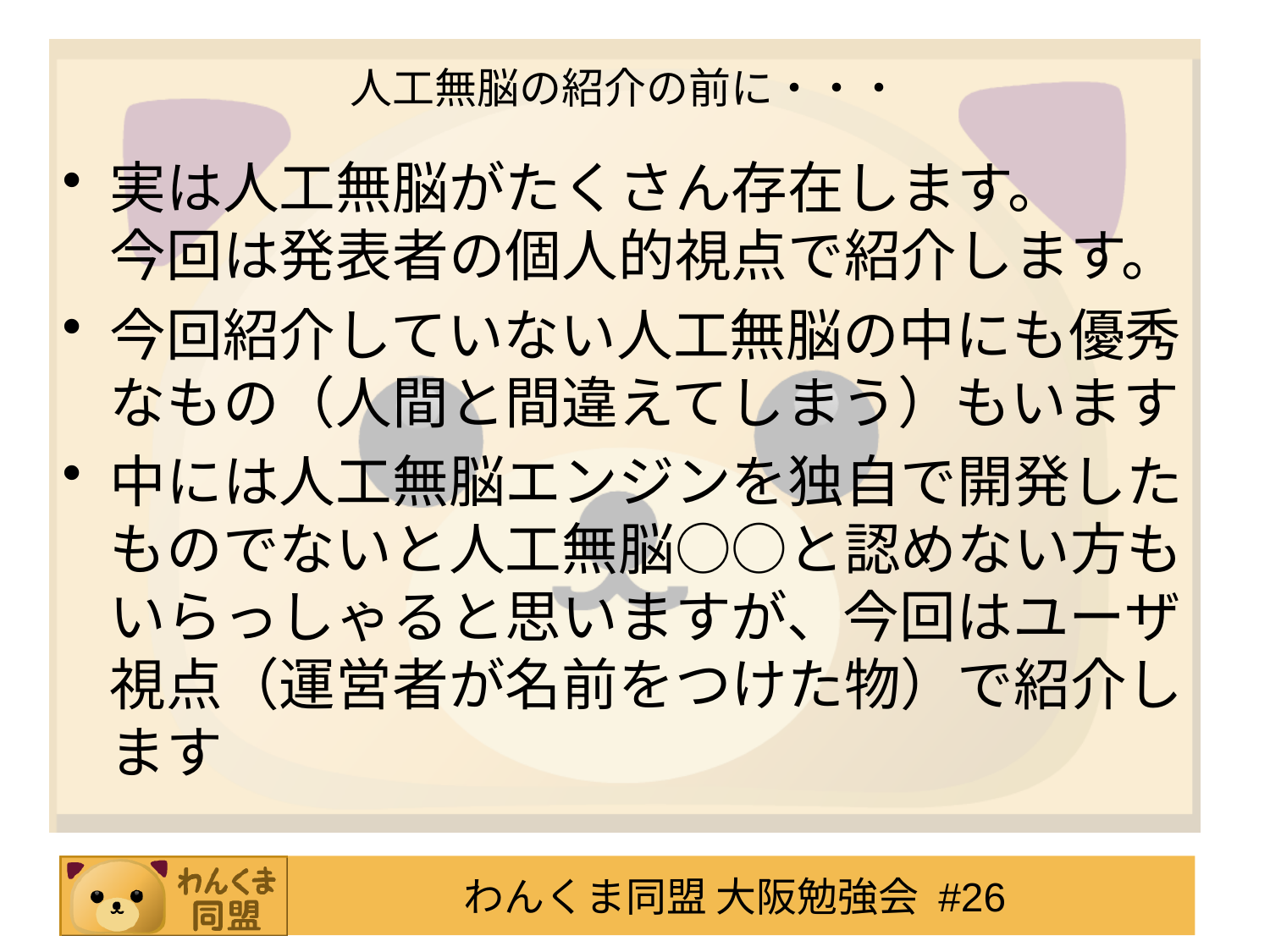

人工無脳の紹介の前に・・・
実は人工無脳がたくさん存在します。
今回は発表者の個人的視点で紹介します。
今回紹介していない人工無脳の中にも優秀なもの（人間と間違えてしまう）もいます
中には人工無脳エンジンを独自で開発したものでないと人工無脳○○と認めない方もいらっしゃると思いますが、今回はユーザ視点（運営者が名前をつけた物）で紹介します